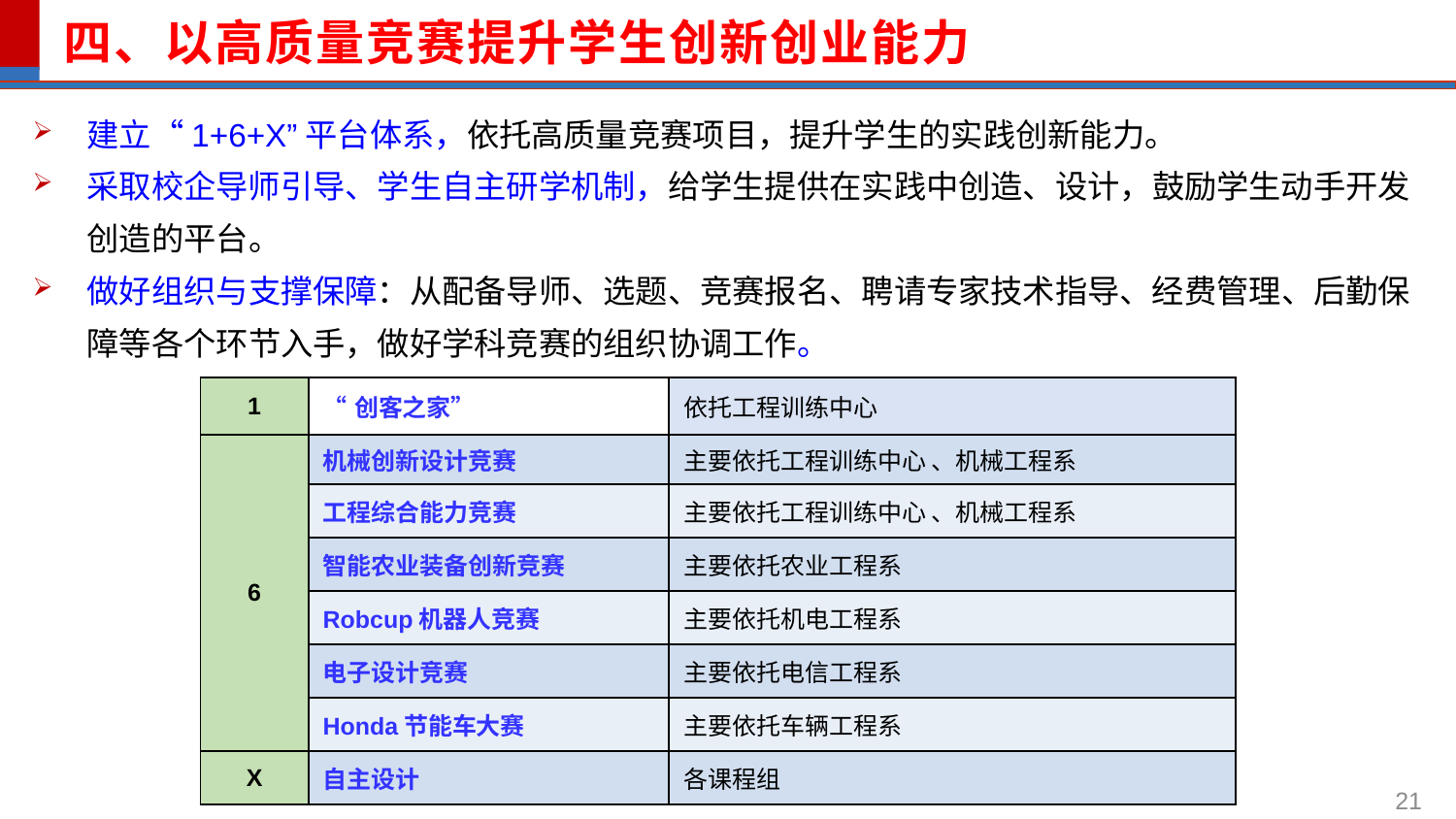

# 四、以高质量竞赛提升学生创新创业能力

建立“1+6+X”平台体系，依托高质量竞赛项目，提升学生的实践创新能力。
采取校企导师引导、学生自主研学机制，给学生提供在实践中创造、设计，鼓励学生动手开发创造的平台。
做好组织与支撑保障：从配备导师、选题、竞赛报名、聘请专家技术指导、经费管理、后勤保障等各个环节入手，做好学科竞赛的组织协调工作。
| 1 | “创客之家” | 依托工程训练中心 |
| --- | --- | --- |
| 6 | 机械创新设计竞赛 | 主要依托工程训练中心 、机械工程系 |
|  | 工程综合能力竞赛 | 主要依托工程训练中心 、机械工程系 |
|  | 智能农业装备创新竞赛 | 主要依托农业工程系 |
|  | Robcup机器人竞赛 | 主要依托机电工程系 |
|  | 电子设计竞赛 | 主要依托电信工程系 |
|  | Honda节能车大赛 | 主要依托车辆工程系 |
| X | 自主设计 | 各课程组 |
21